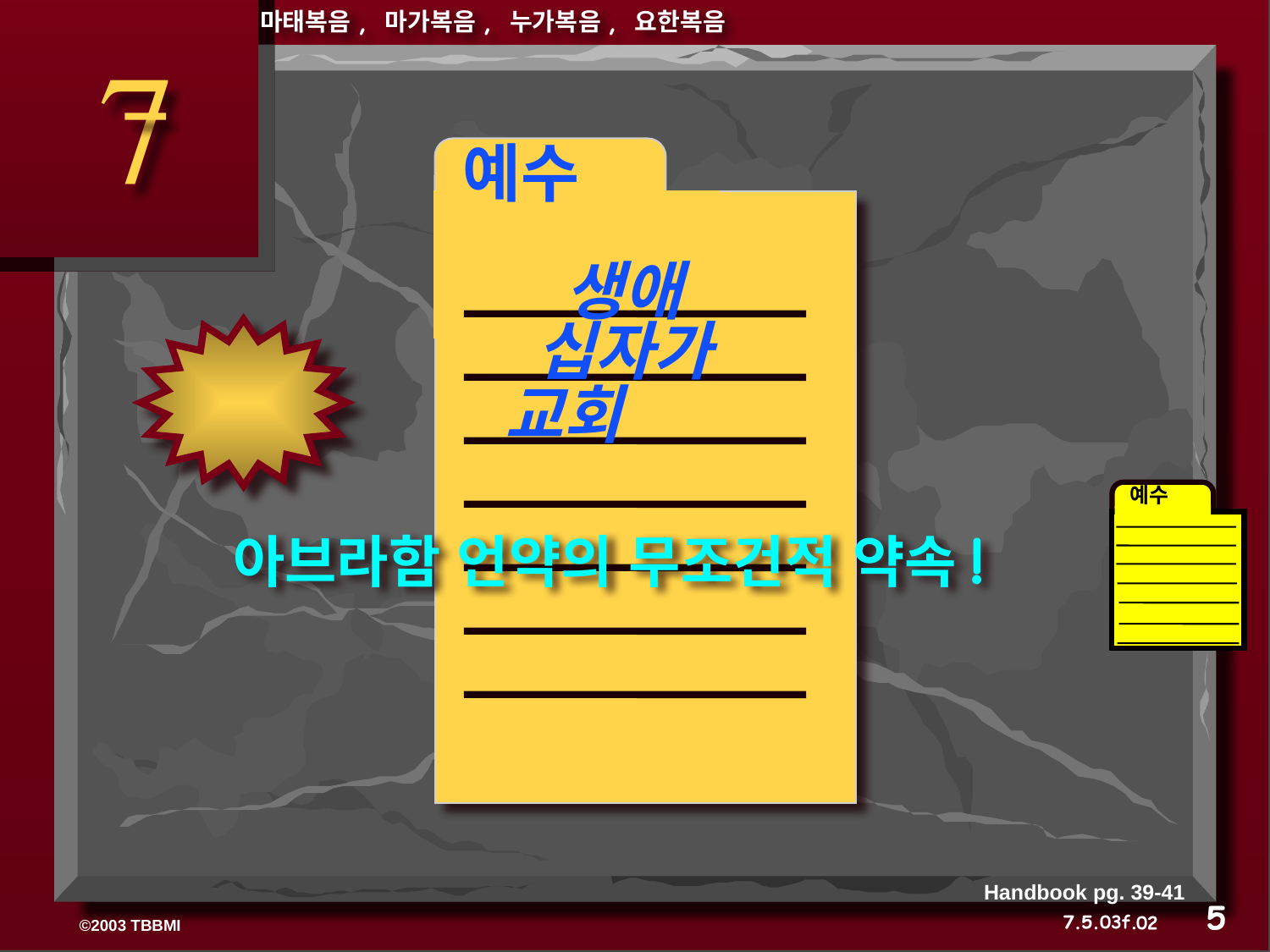

마태복음, 마가복음, 누가복음, 요한복음

7

   예수

생애
십자가

교회
예수

아브라함 언약의 무조건적 약속!

Handbook pg. 39-41
5

02